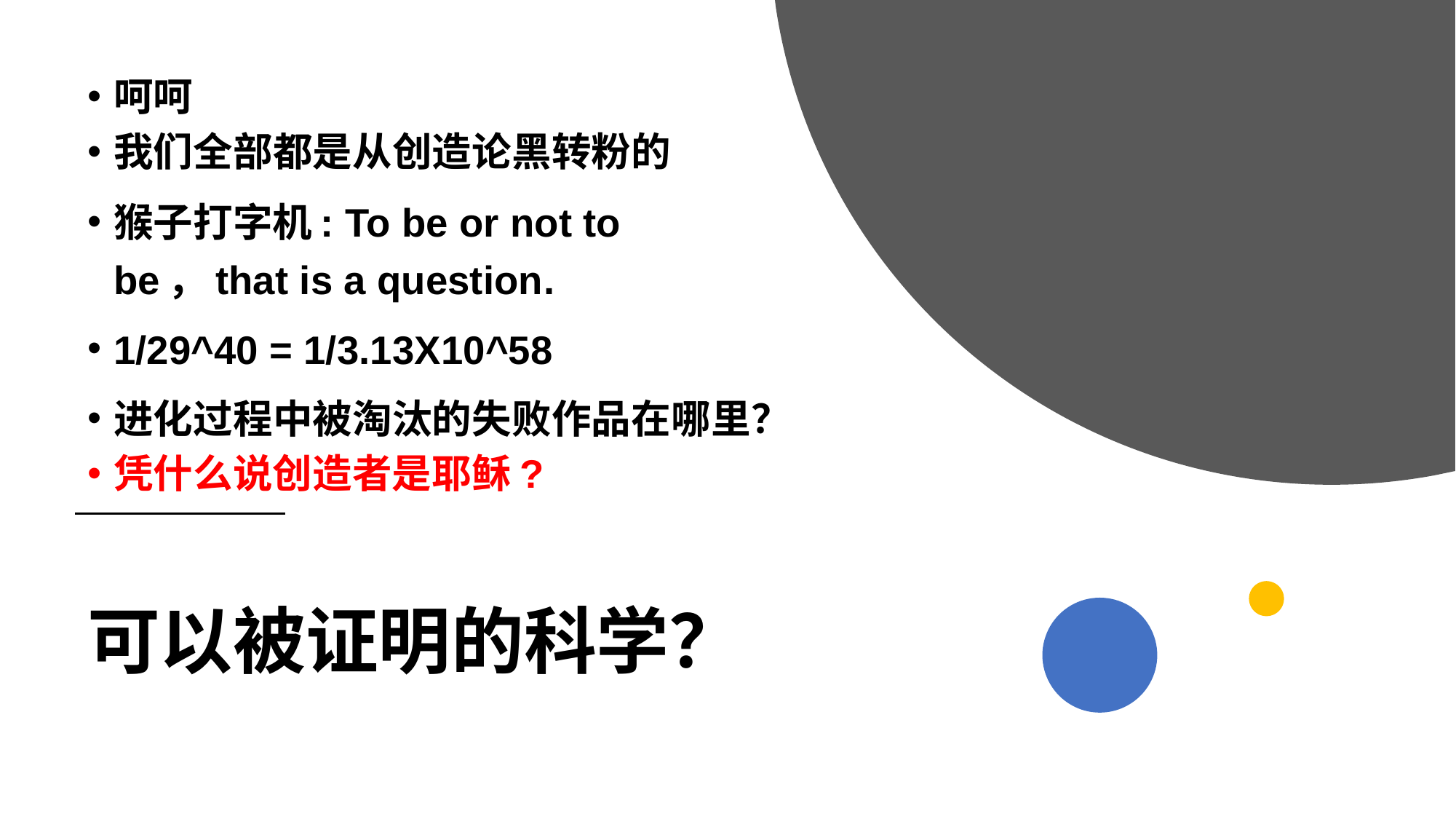

呵呵
我们全部都是从创造论黑转粉的
猴子打字机: To be or not to be，that is a question.
1/29^40 = 1/3.13X10^58
进化过程中被淘汰的失败作品在哪里？
凭什么说创造者是耶稣?
# 可以被证明的科学？